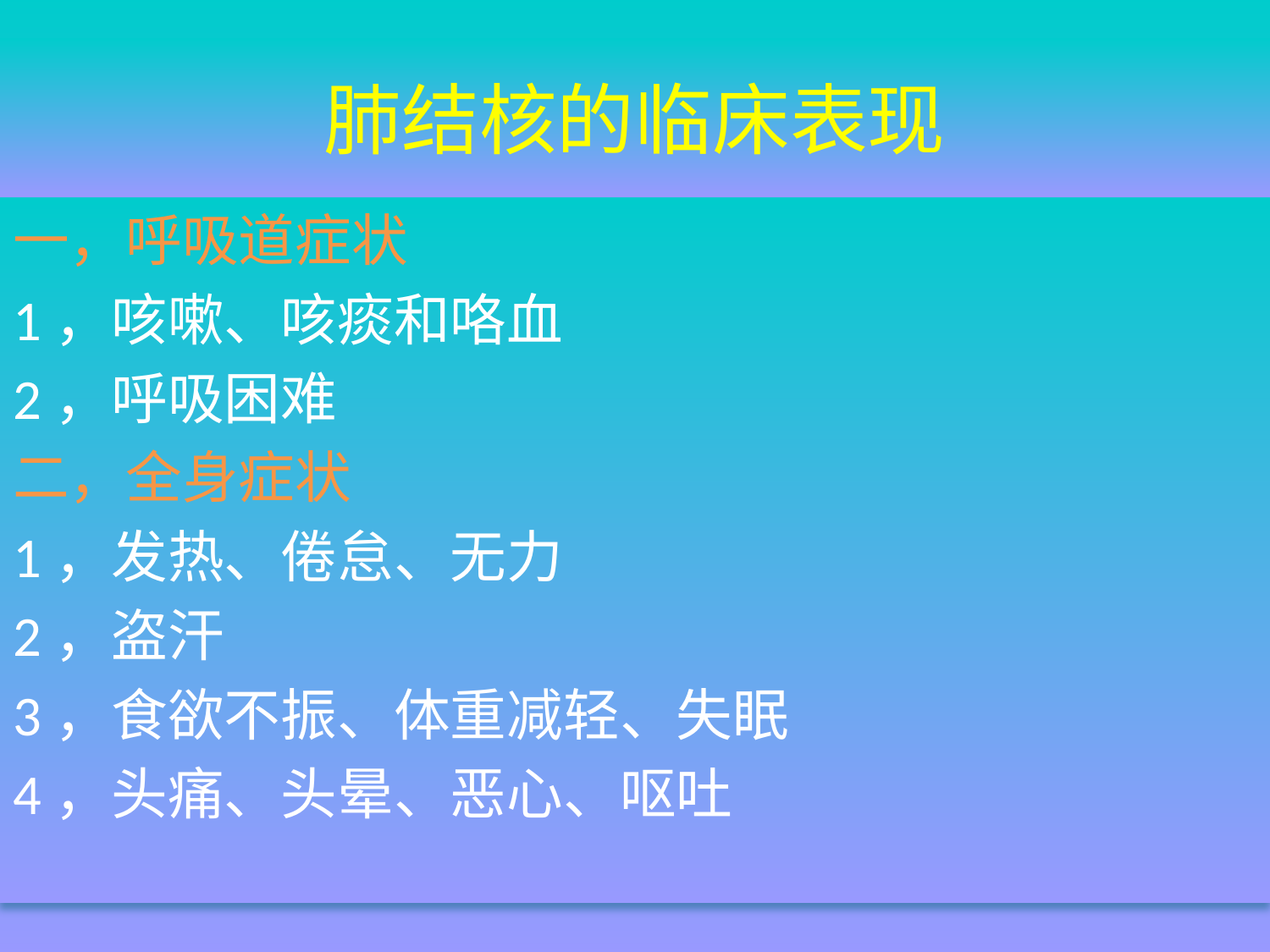

# 肺结核的临床表现
一，呼吸道症状
1，咳嗽、咳痰和咯血
2，呼吸困难
二，全身症状
1，发热、倦怠、无力
2，盗汗
3，食欲不振、体重减轻、失眠
4，头痛、头晕、恶心、呕吐